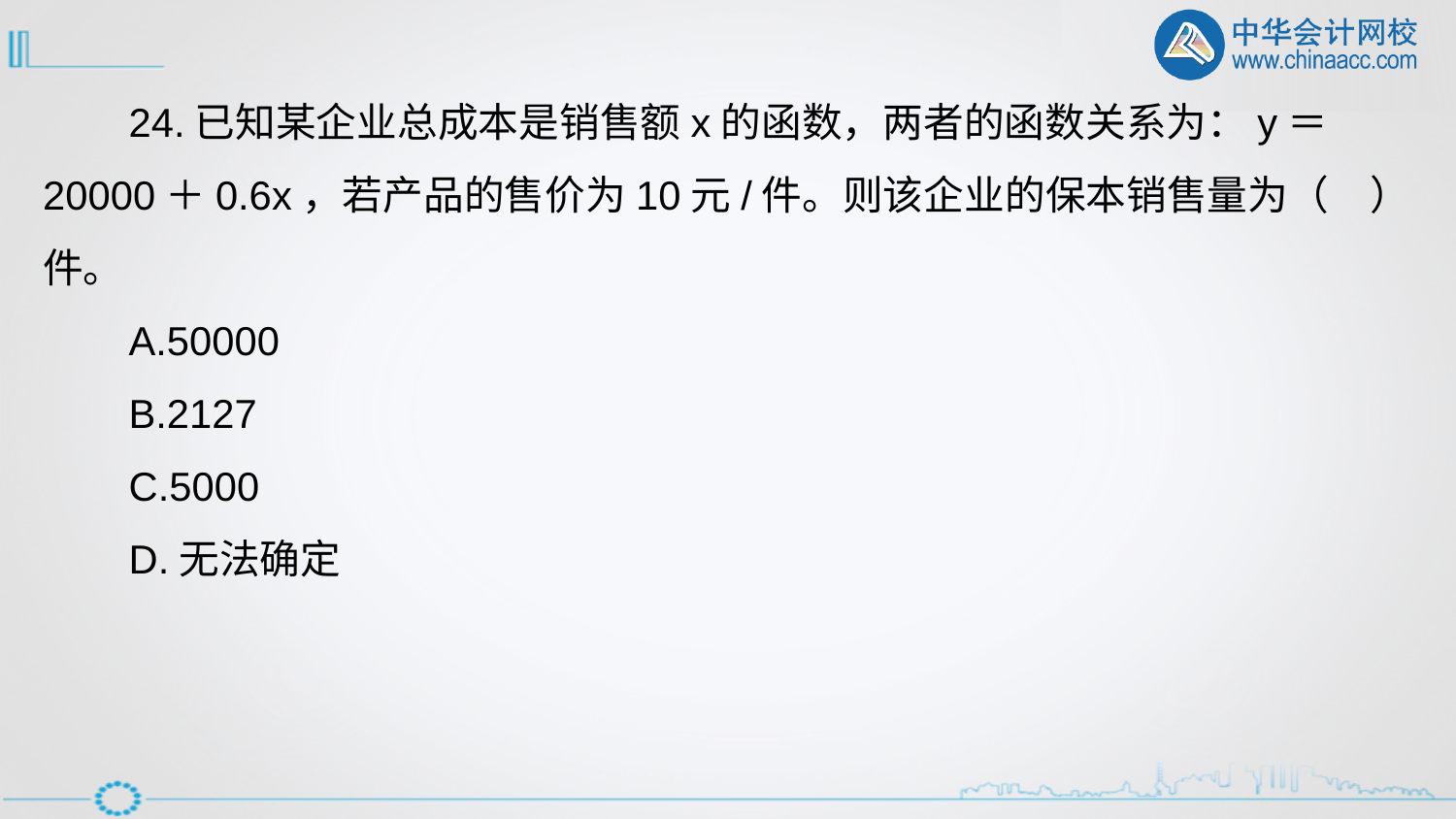

24.已知某企业总成本是销售额x的函数，两者的函数关系为：y＝20000＋0.6x，若产品的售价为10元/件。则该企业的保本销售量为（　）件。
A.50000
B.2127
C.5000
D.无法确定